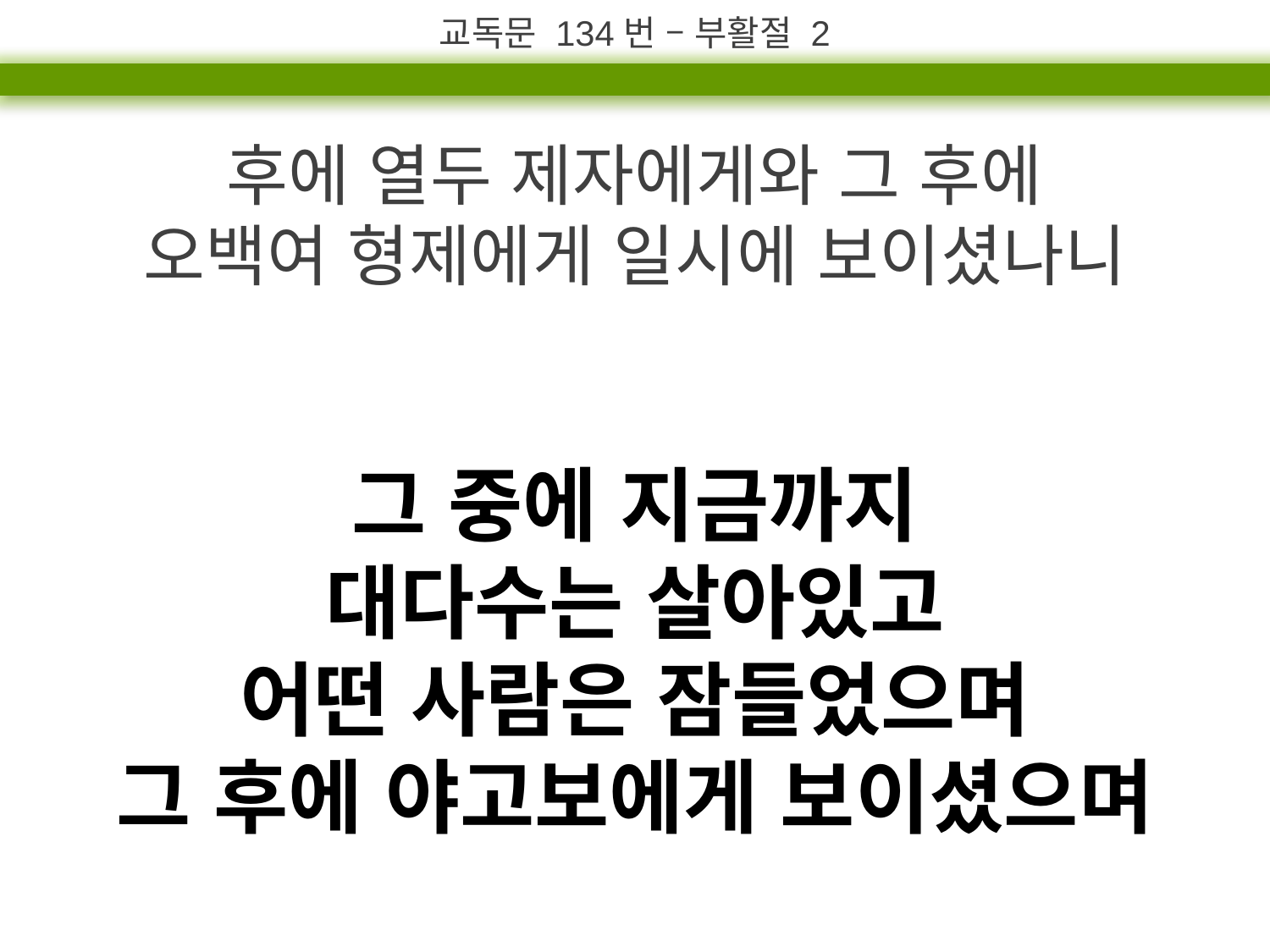

교독문 134번 – 부활절 2

후에 열두 제자에게와 그 후에
오백여 형제에게 일시에 보이셨나니
그 중에 지금까지
대다수는 살아있고
어떤 사람은 잠들었으며
그 후에 야고보에게 보이셨으며